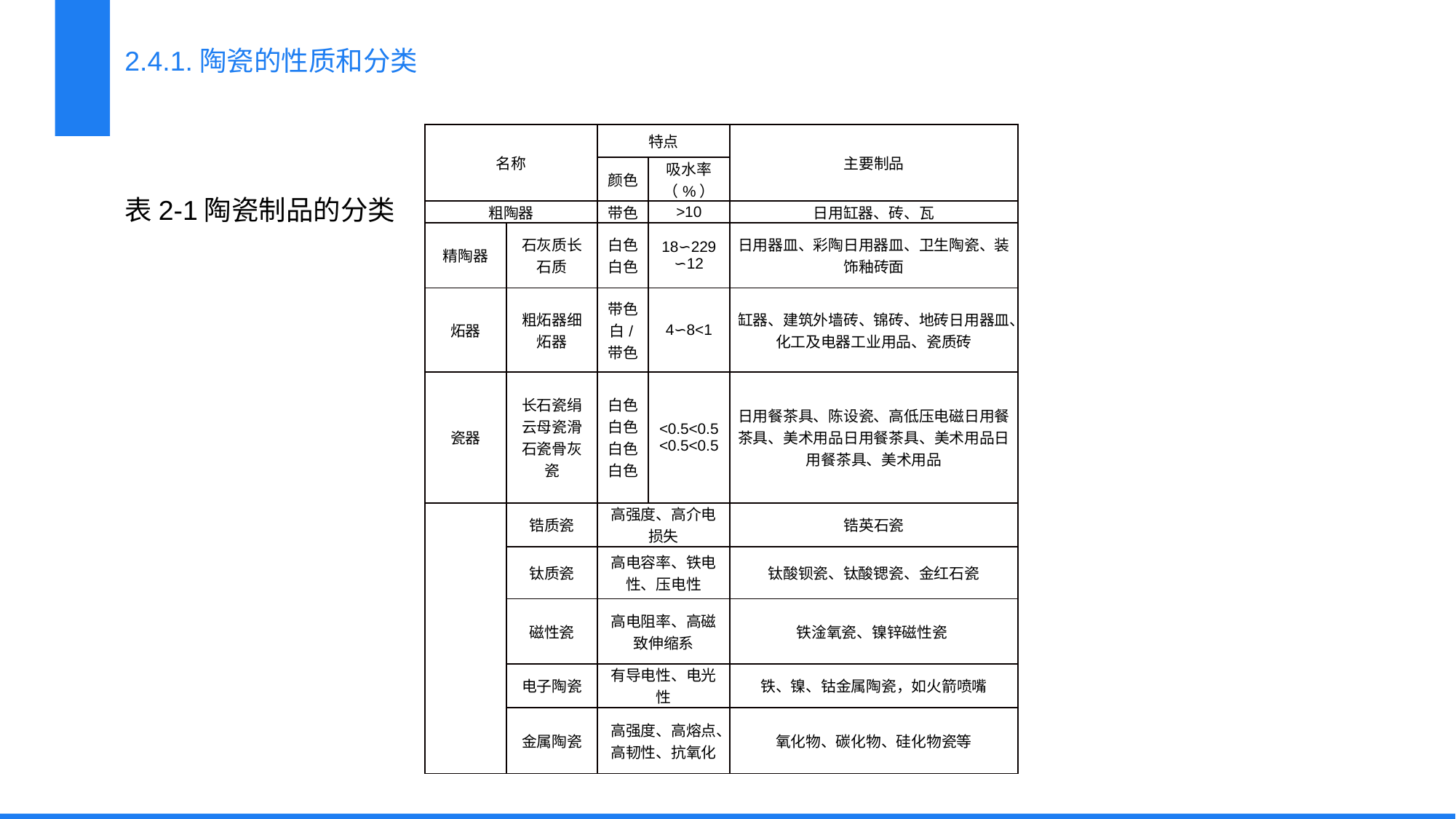

2.4.1.陶瓷的性质和分类

| 名称 |  | 特点 |  | 主要制品 |
| --- | --- | --- | --- | --- |
|  |  | 颜色 | 吸水率（%） |  |
| 粗陶器 |  | 带色 | >10 | 日用缸器、砖、瓦 |
| 精陶器 | 石灰质长石质 | 白色白色 | 18∽229∽12 | 日用器皿、彩陶日用器皿、卫生陶瓷、装饰釉砖面 |
| 炻器 | 粗炻器细炻器 | 带色白/带色 | 4∽8<1 | 缸器、建筑外墙砖、锦砖、地砖日用器皿、化工及电器工业用品、瓷质砖 |
| 瓷器 | 长石瓷绢云母瓷滑石瓷骨灰瓷 | 白色白色白色白色 | <0.5<0.5<0.5<0.5 | 日用餐茶具、陈设瓷、高低压电磁日用餐茶具、美术用品日用餐茶具、美术用品日用餐茶具、美术用品 |
|  | 锆质瓷 | 高强度、高介电损失 |  | 锆英石瓷 |
|  | 钛质瓷 | 高电容率、铁电性、压电性 |  | 钛酸钡瓷、钛酸锶瓷、金红石瓷 |
|  | 磁性瓷 | 高电阻率、高磁致伸缩系 |  | 铁淦氧瓷、镍锌磁性瓷 |
|  | 电子陶瓷 | 有导电性、电光性 |  | 铁、镍、钴金属陶瓷，如火箭喷嘴 |
|  | 金属陶瓷 | 高强度、高熔点、高韧性、抗氧化 |  | 氧化物、碳化物、硅化物瓷等 |
表2-1陶瓷制品的分类